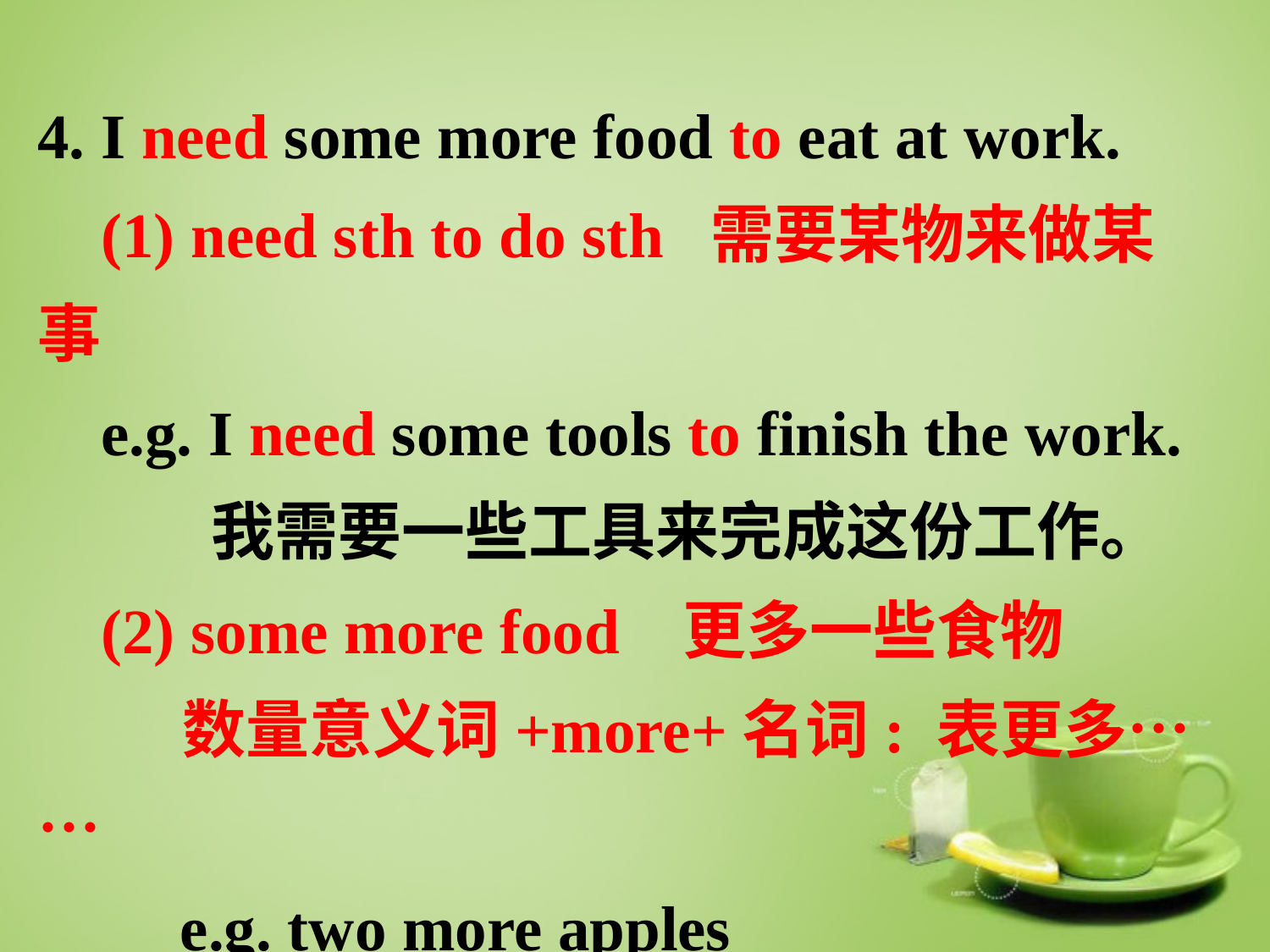

4. I need some more food to eat at work.
    (1) need sth to do sth  需要某物来做某事
    e.g. I need some tools to finish the work.
           我需要一些工具来完成这份工作。
    (2) some more food   更多一些食物
         数量意义词+more+名词: 表更多……
         e.g. two more apples
                再两个苹果